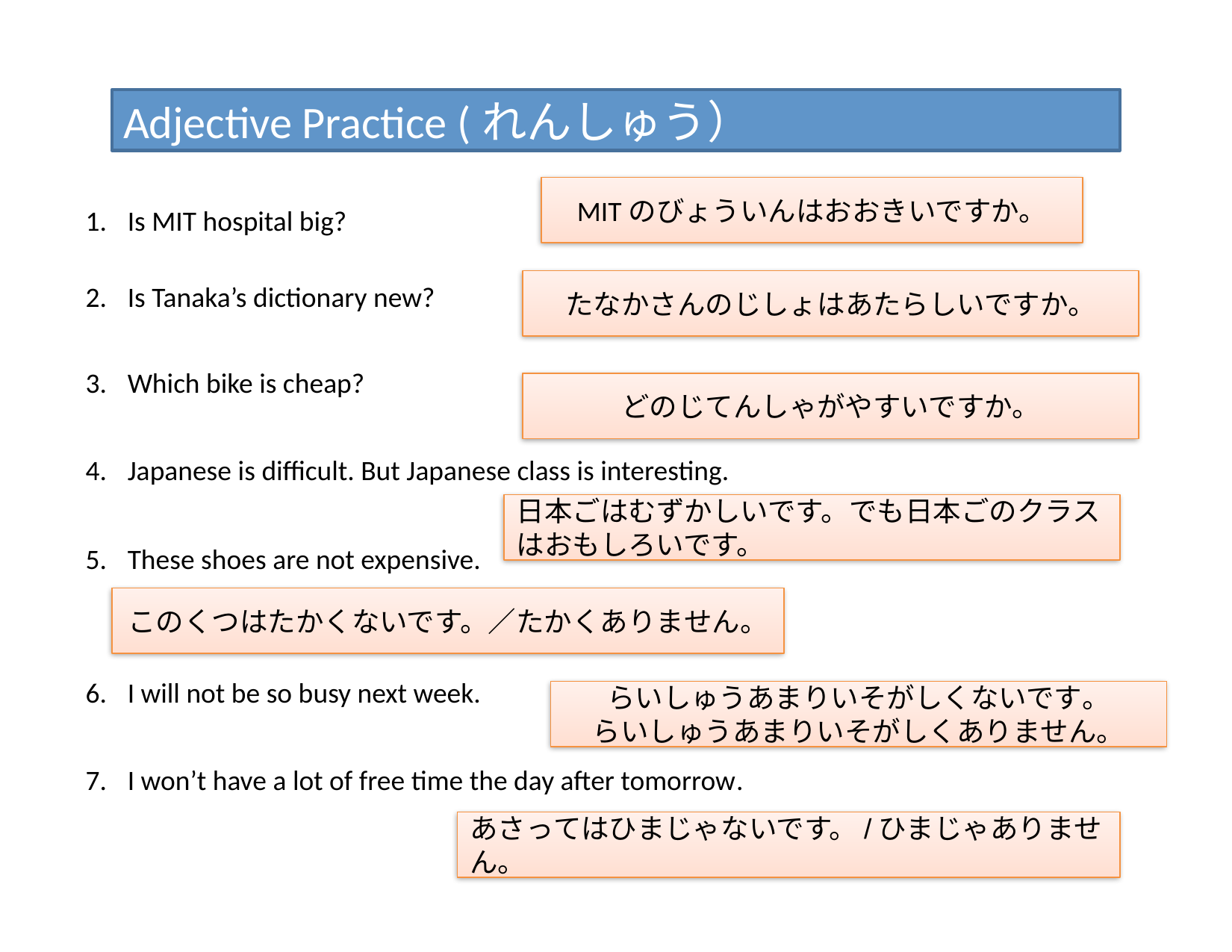

# Adjective Practice (れんしゅう）
MITのびょういんはおおきいですか。
Is MIT hospital big?

Is Tanaka’s dictionary new?

Which bike is cheap?

Japanese is diﬃcult. But Japanese class is interesting.

These shoes are not expensive.

I will not be so busy next week.

I won’t have a lot of free time the day after tomorrow.

たなかさんのじしょはあたらしいですか。
どのじてんしゃがやすいですか。
日本ごはむずかしいです。でも日本ごのクラスはおもしろいです。
このくつはたかくないです。／たかくありません。
らいしゅうあまりいそがしくないです。
らいしゅうあまりいそがしくありません。
あさってはひまじゃないです。/ひまじゃありません。